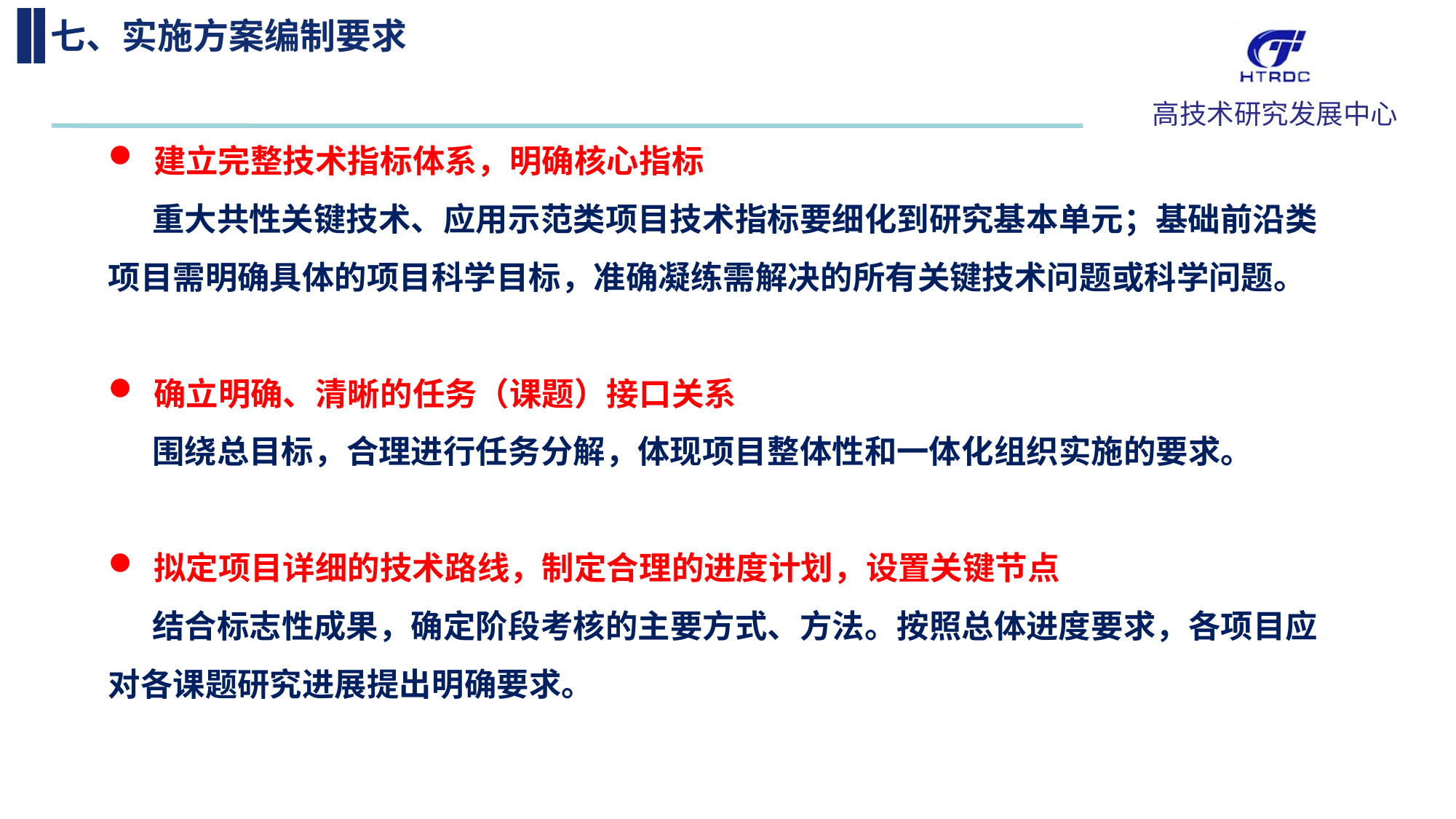

七、实施方案编制要求
建立完整技术指标体系，明确核心指标
     重大共性关键技术、应用示范类项目技术指标要细化到研究基本单元；基础前沿类项目需明确具体的项目科学目标，准确凝练需解决的所有关键技术问题或科学问题。

确立明确、清晰的任务（课题）接口关系
     围绕总目标，合理进行任务分解，体现项目整体性和一体化组织实施的要求。

拟定项目详细的技术路线，制定合理的进度计划，设置关键节点
     结合标志性成果，确定阶段考核的主要方式、方法。按照总体进度要求，各项目应对各课题研究进展提出明确要求。